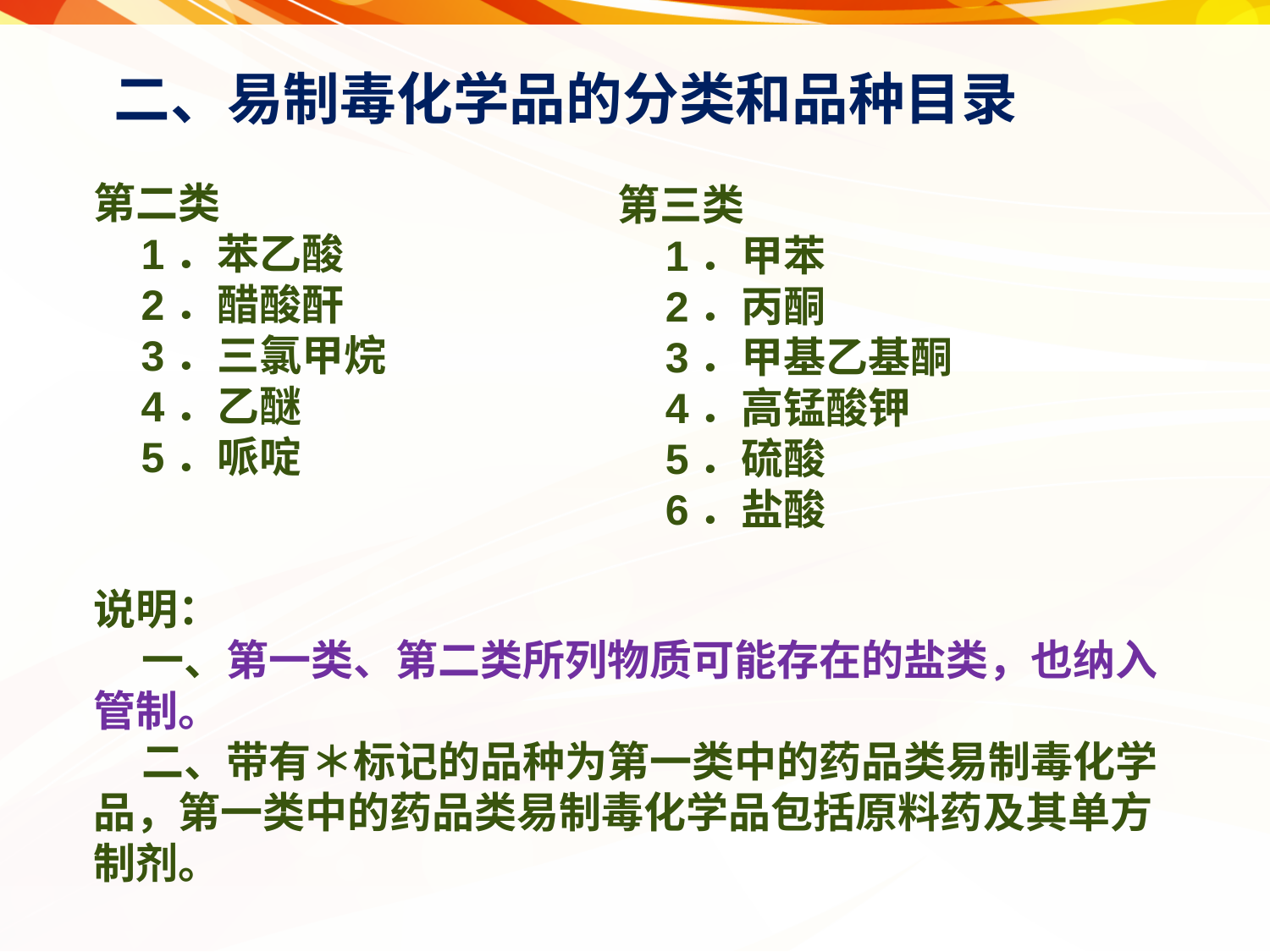

二、易制毒化学品的分类和品种目录
第二类
    1．苯乙酸
    2．醋酸酐
    3．三氯甲烷
    4．乙醚
    5．哌啶

说明：
    一、第一类、第二类所列物质可能存在的盐类，也纳入管制。
    二、带有＊标记的品种为第一类中的药品类易制毒化学品，第一类中的药品类易制毒化学品包括原料药及其单方制剂。

第三类
    1．甲苯
    2．丙酮
    3．甲基乙基酮
    4．高锰酸钾
    5．硫酸
    6．盐酸